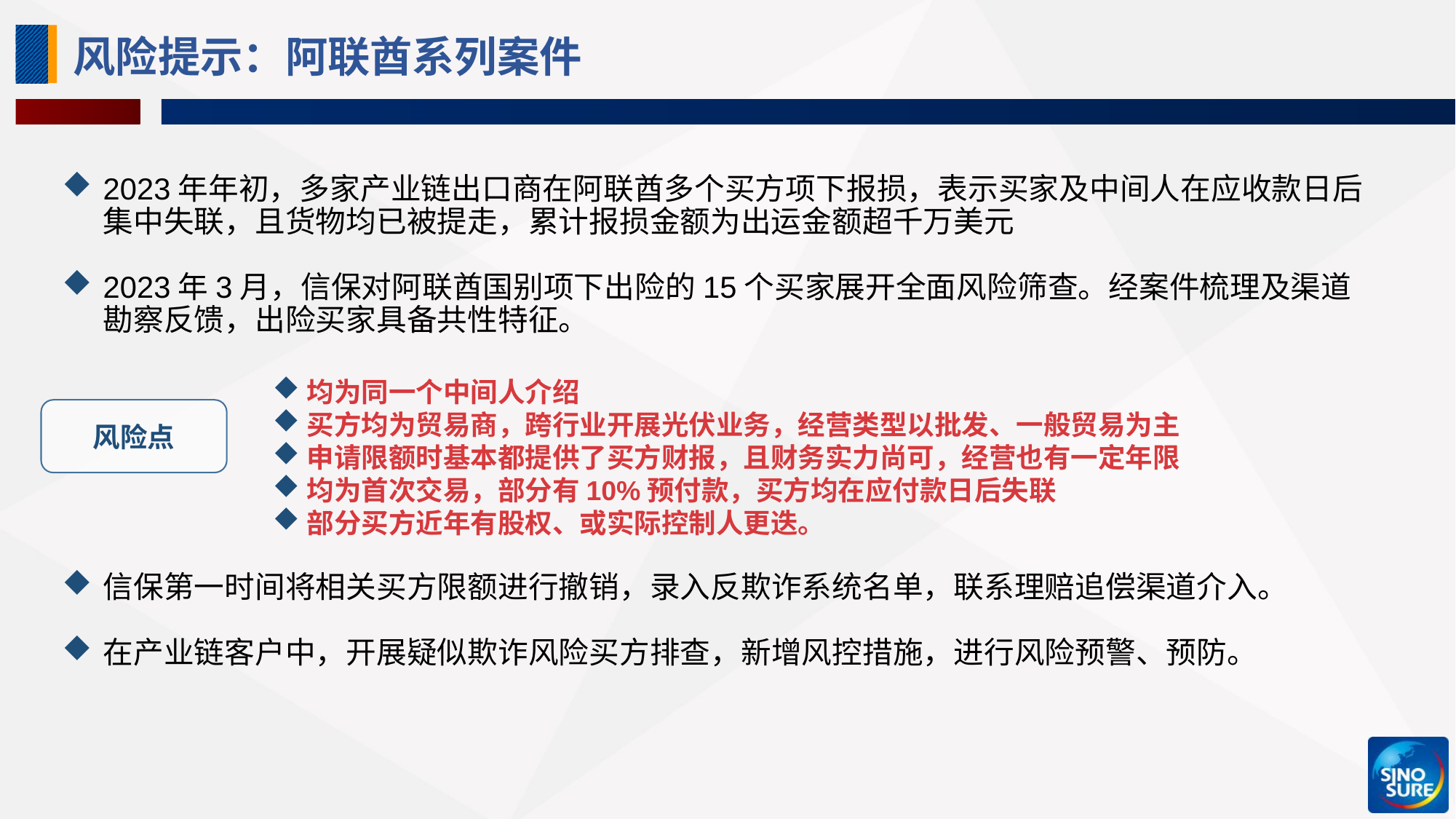

风险提示：阿联酋系列案件
2023年年初，多家产业链出口商在阿联酋多个买方项下报损，表示买家及中间人在应收款日后集中失联，且货物均已被提走，累计报损金额为出运金额超千万美元

2023年3月，信保对阿联酋国别项下出险的15个买家展开全面风险筛查。经案件梳理及渠道勘察反馈，出险买家具备共性特征。
均为同一个中间人介绍
买方均为贸易商，跨行业开展光伏业务，经营类型以批发、一般贸易为主
申请限额时基本都提供了买方财报，且财务实力尚可，经营也有一定年限
均为首次交易，部分有10%预付款，买方均在应付款日后失联
部分买方近年有股权、或实际控制人更迭。
风险点
信保第一时间将相关买方限额进行撤销，录入反欺诈系统名单，联系理赔追偿渠道介入。

在产业链客户中，开展疑似欺诈风险买方排查，新增风控措施，进行风险预警、预防。